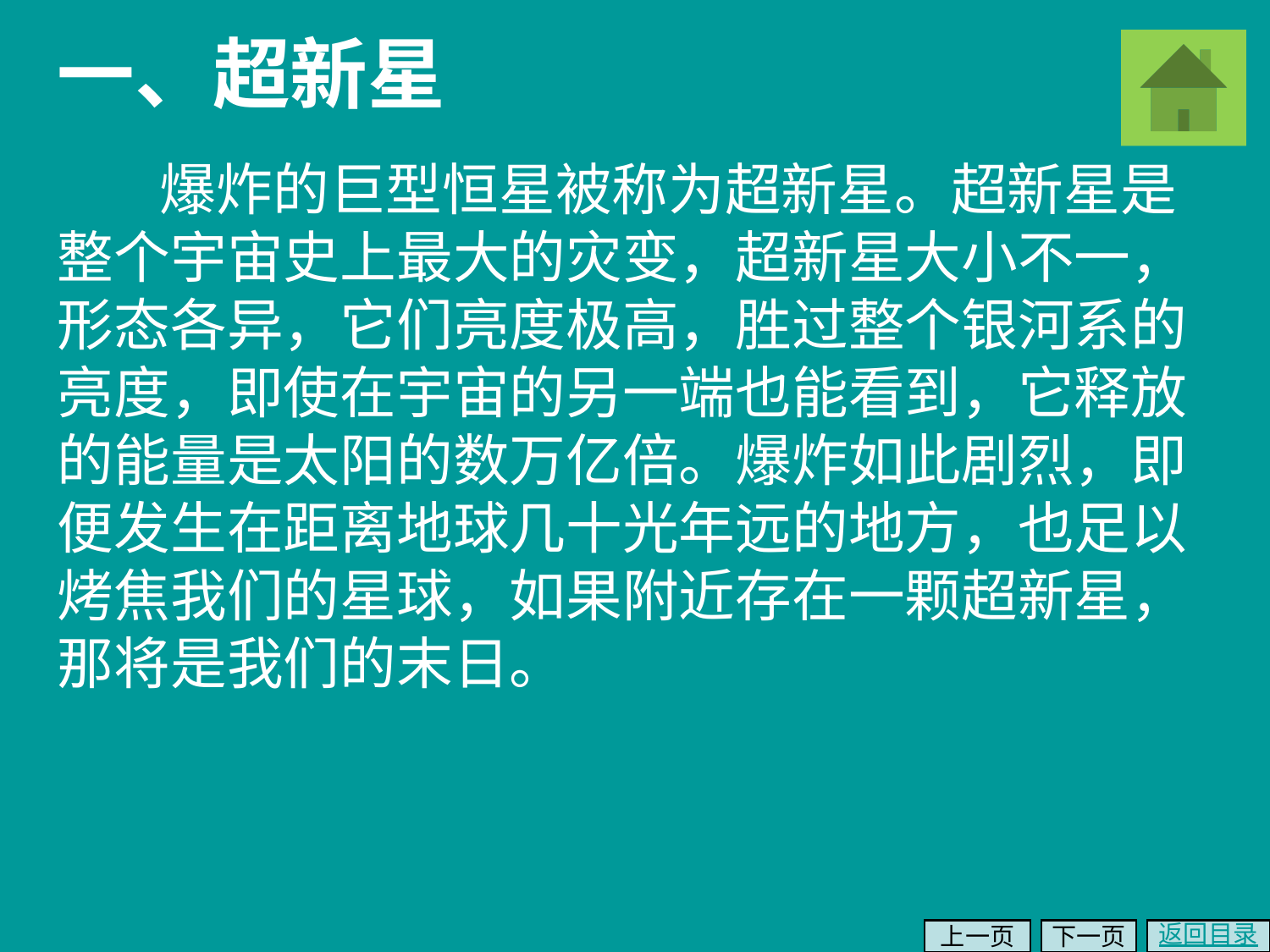

一、超新星

       爆炸的巨型恒星被称为超新星。超新星是整个宇宙史上最大的灾变，超新星大小不一，形态各异，它们亮度极高，胜过整个银河系的亮度，即使在宇宙的另一端也能看到，它释放的能量是太阳的数万亿倍。爆炸如此剧烈，即便发生在距离地球几十光年远的地方，也足以烤焦我们的星球，如果附近存在一颗超新星，那将是我们的末日。

上一页
下一页
返回目录